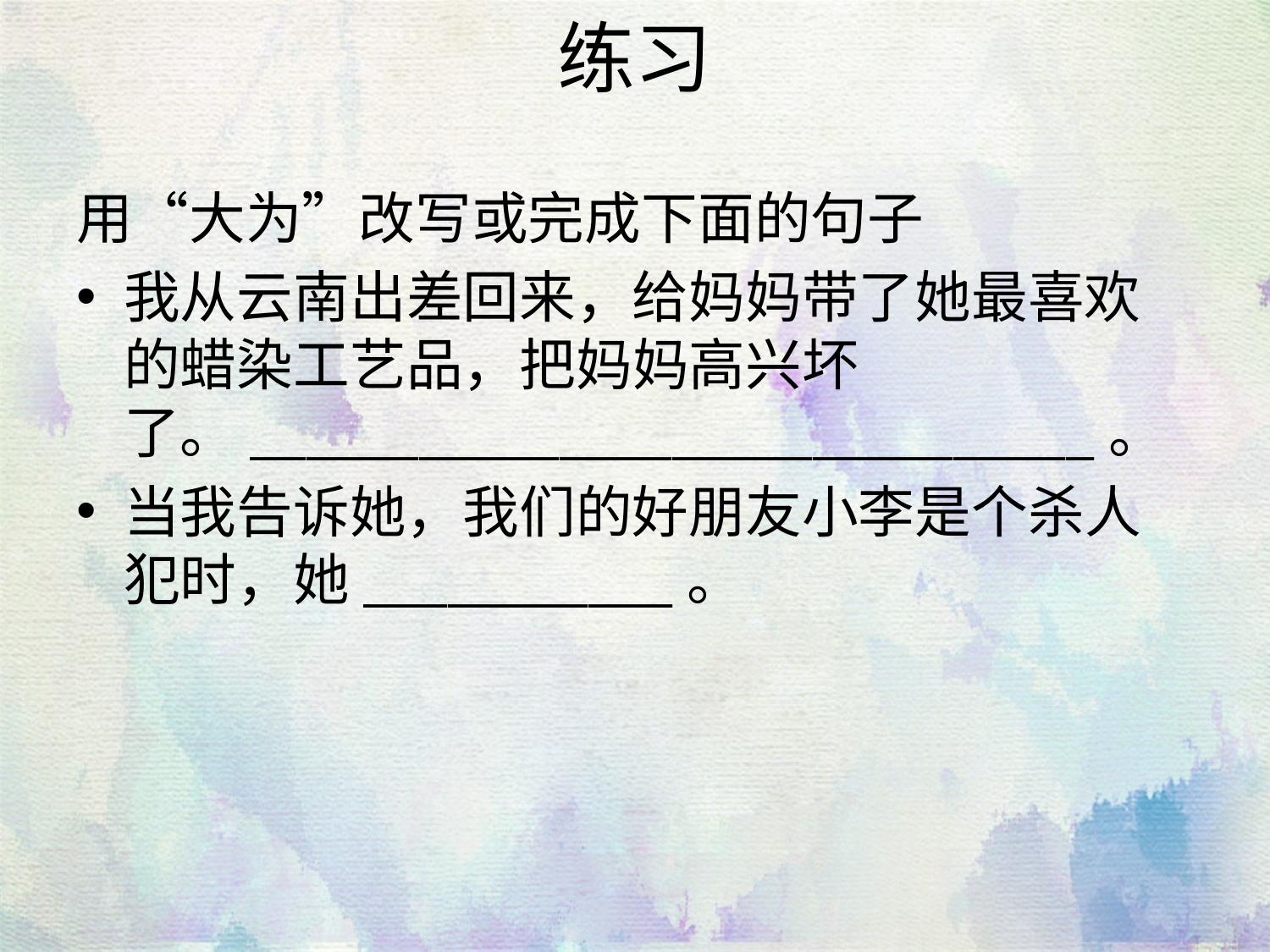

# 练习
用“大为”改写或完成下面的句子
我从云南出差回来，给妈妈带了她最喜欢的蜡染工艺品，把妈妈高兴坏了。______________________________。
当我告诉她，我们的好朋友小李是个杀人犯时，她___________。